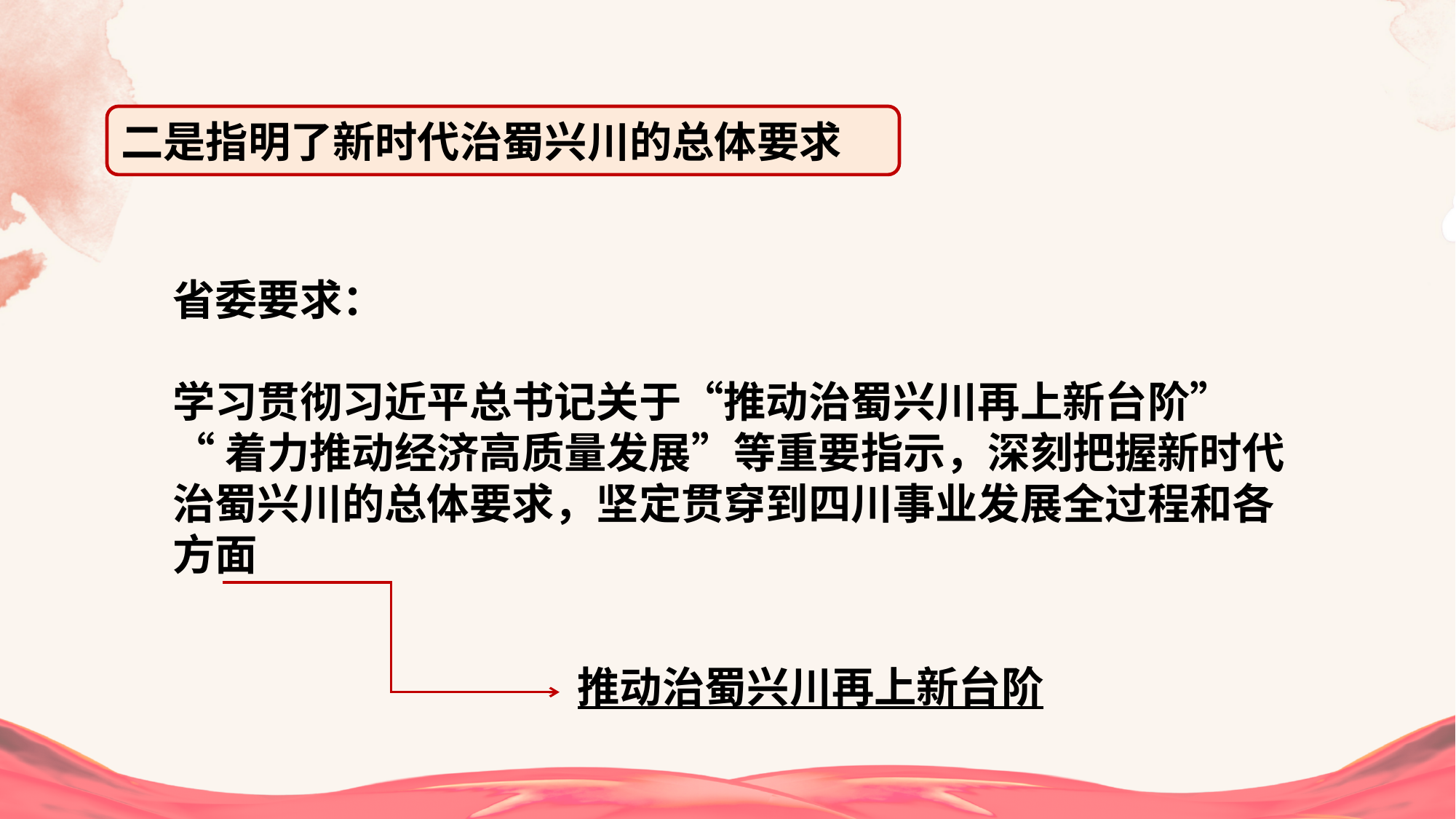

二是指明了新时代治蜀兴川的总体要求
省委要求：

学习贯彻习近平总书记关于“推动治蜀兴川再上新台阶”
“着力推动经济高质量发展”等重要指示，深刻把握新时代
治蜀兴川的总体要求，坚定贯穿到四川事业发展全过程和各
方面
推动治蜀兴川再上新台阶